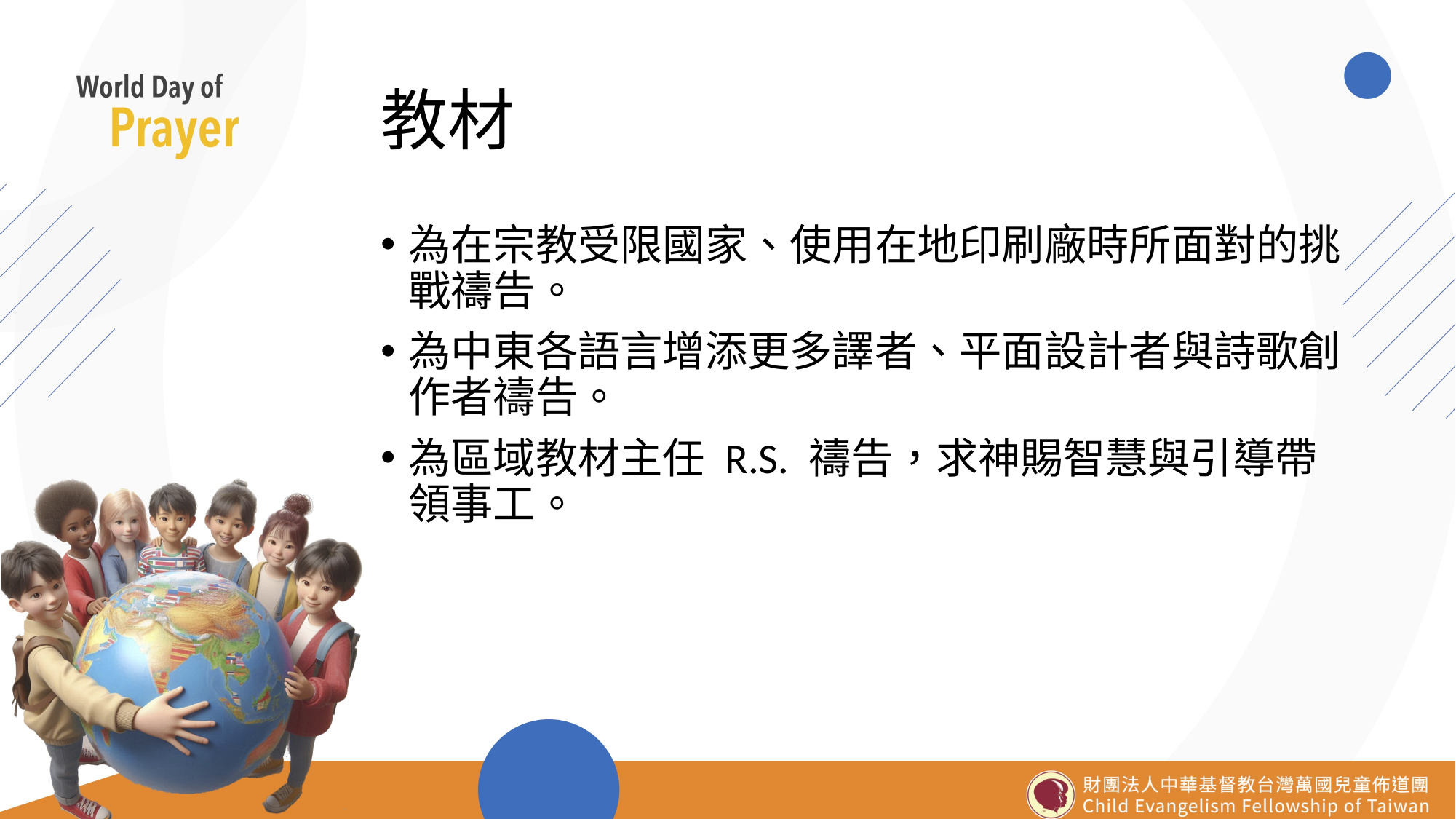

# 教材
為在宗教受限國家、使用在地印刷廠時所面對的挑戰禱告。
為中東各語言增添更多譯者、平面設計者與詩歌創作者禱告。
為區域教材主任 R.S. 禱告，求神賜智慧與引導帶領事工。